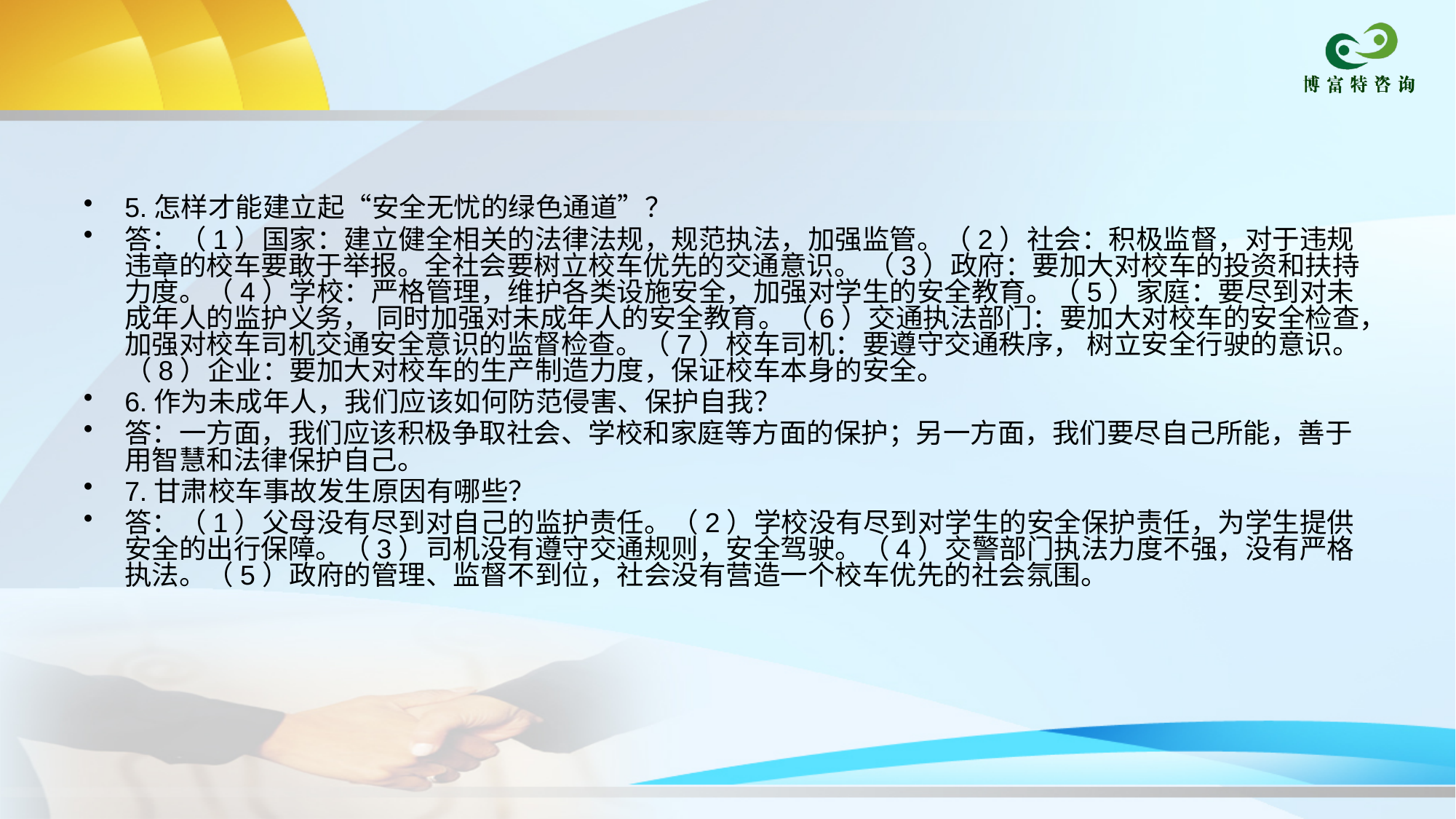

#
5.怎样才能建立起“安全无忧的绿色通道”？
答：（1）国家：建立健全相关的法律法规，规范执法，加强监管。（2）社会：积极监督，对于违规违章的校车要敢于举报。全社会要树立校车优先的交通意识。 （3）政府：要加大对校车的投资和扶持力度。（4）学校：严格管理，维护各类设施安全，加强对学生的安全教育。（5）家庭：要尽到对未成年人的监护义务， 同时加强对未成年人的安全教育。（6）交通执法部门：要加大对校车的安全检查，加强对校车司机交通安全意识的监督检查。（7）校车司机：要遵守交通秩序， 树立安全行驶的意识。（8）企业：要加大对校车的生产制造力度，保证校车本身的安全。
6.作为未成年人，我们应该如何防范侵害、保护自我？
答：一方面，我们应该积极争取社会、学校和家庭等方面的保护；另一方面，我们要尽自己所能，善于用智慧和法律保护自己。
7.甘肃校车事故发生原因有哪些？
答：（1）父母没有尽到对自己的监护责任。（2）学校没有尽到对学生的安全保护责任，为学生提供安全的出行保障。（3）司机没有遵守交通规则，安全驾驶。（4）交警部门执法力度不强，没有严格执法。（5）政府的管理、监督不到位，社会没有营造一个校车优先的社会氛围。